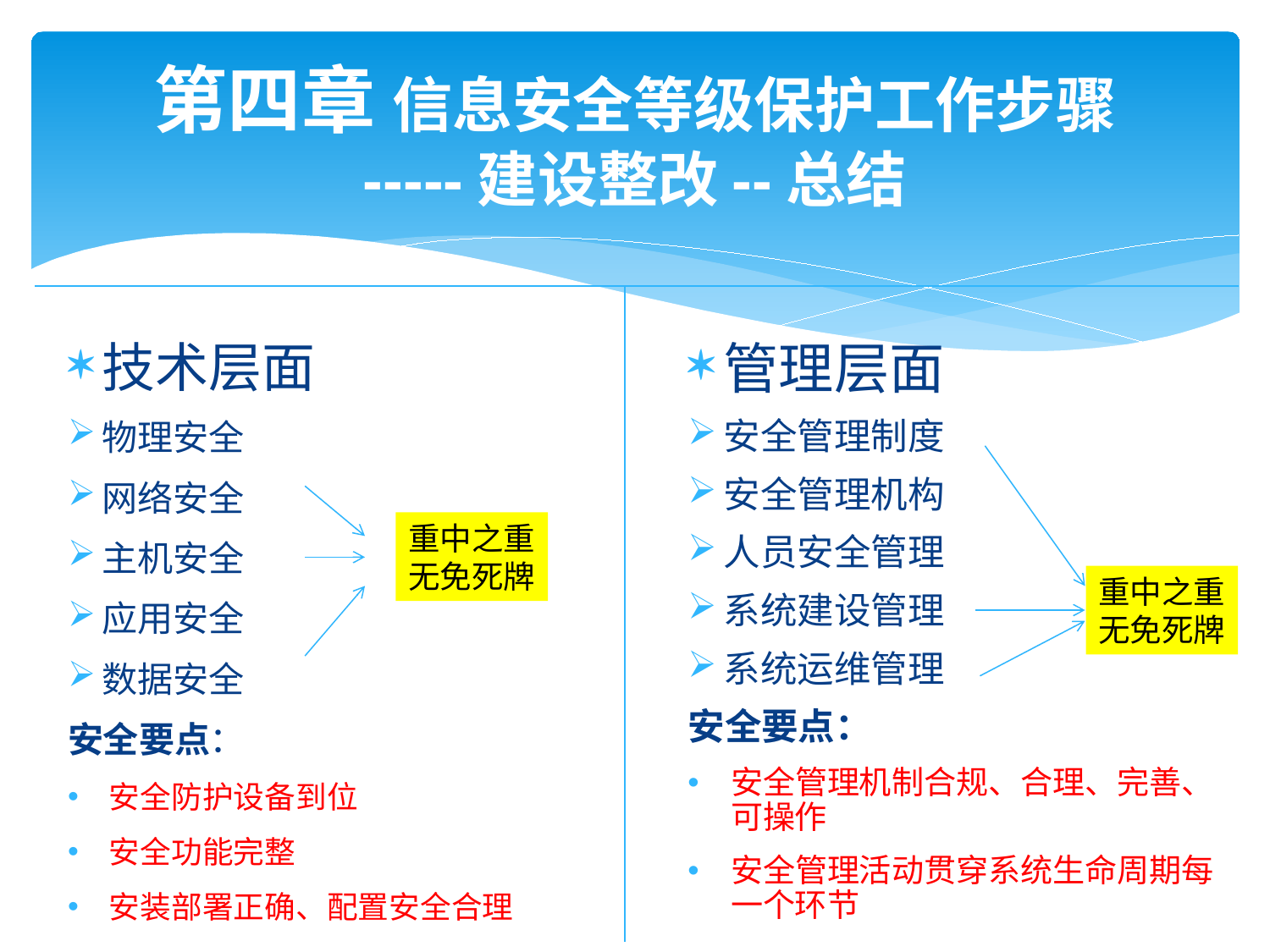

# 第四章 信息安全等级保护工作步骤 -----建设整改--总结
技术层面
物理安全
网络安全
主机安全
应用安全
数据安全
安全要点：
安全防护设备到位
安全功能完整
安装部署正确、配置安全合理

管理层面
安全管理制度
安全管理机构
人员安全管理
系统建设管理
系统运维管理
安全要点：
安全管理机制合规、合理、完善、可操作
安全管理活动贯穿系统生命周期每一个环节

重中之重
无免死牌
重中之重
无免死牌